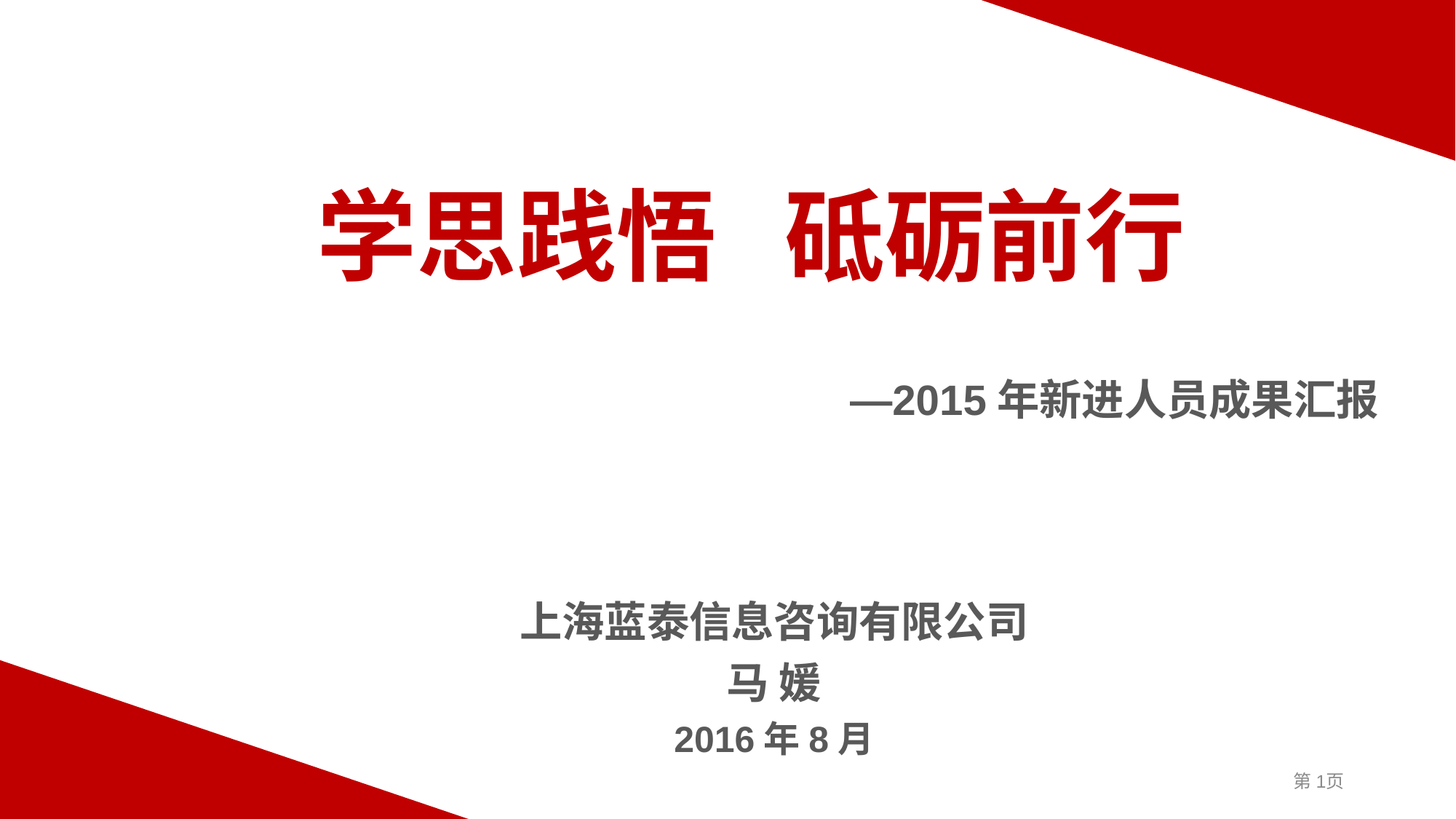

学思践悟   砥砺前行
—2015年新进人员成果汇报
上海蓝泰信息咨询有限公司
马 媛
2016年8月

第1页